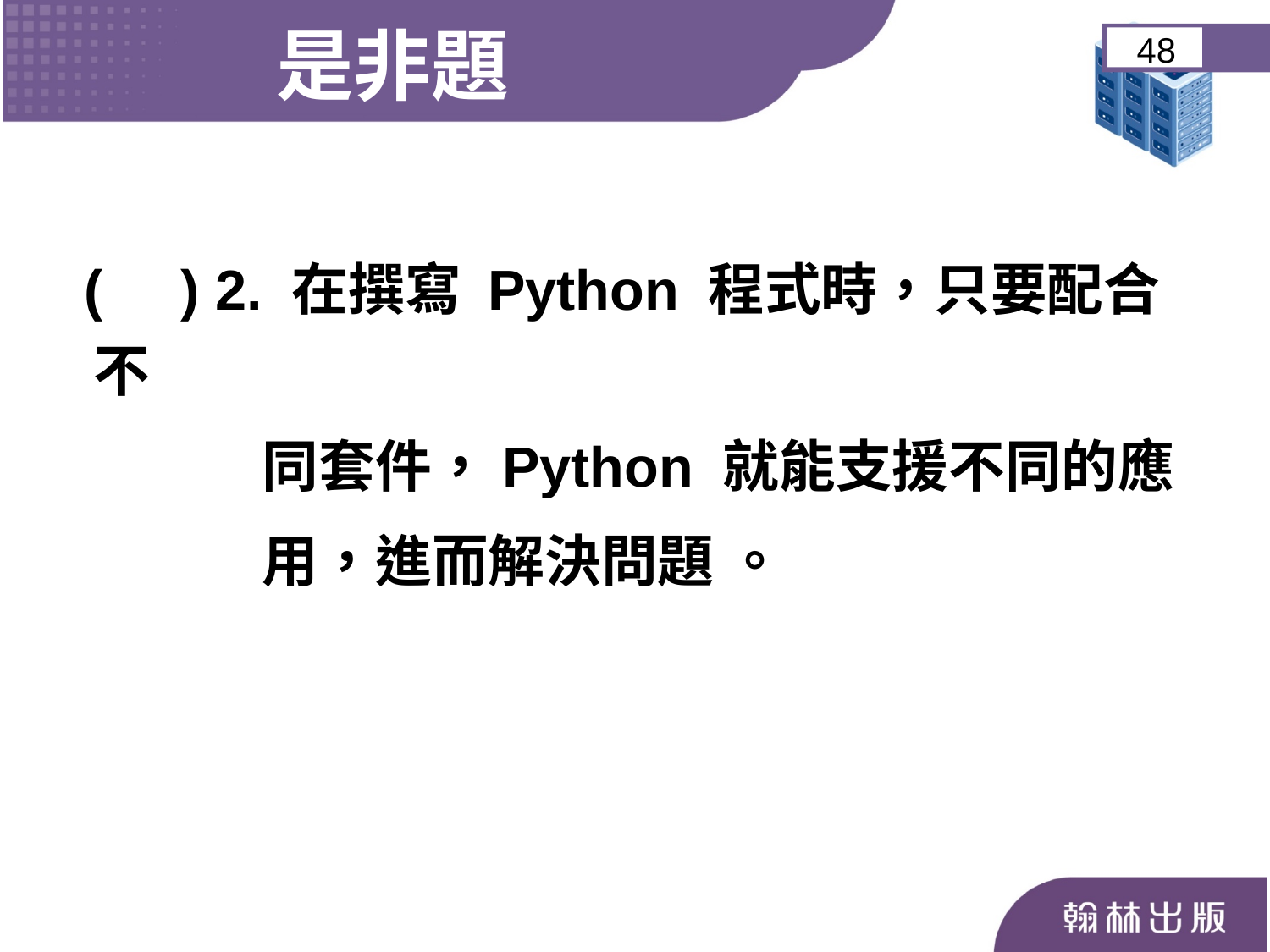

是非題
48
 (     ) 2. 在撰寫 Python 程式時，只要配合不
              同套件，Python 就能支援不同的應
              用，進而解決問題 。